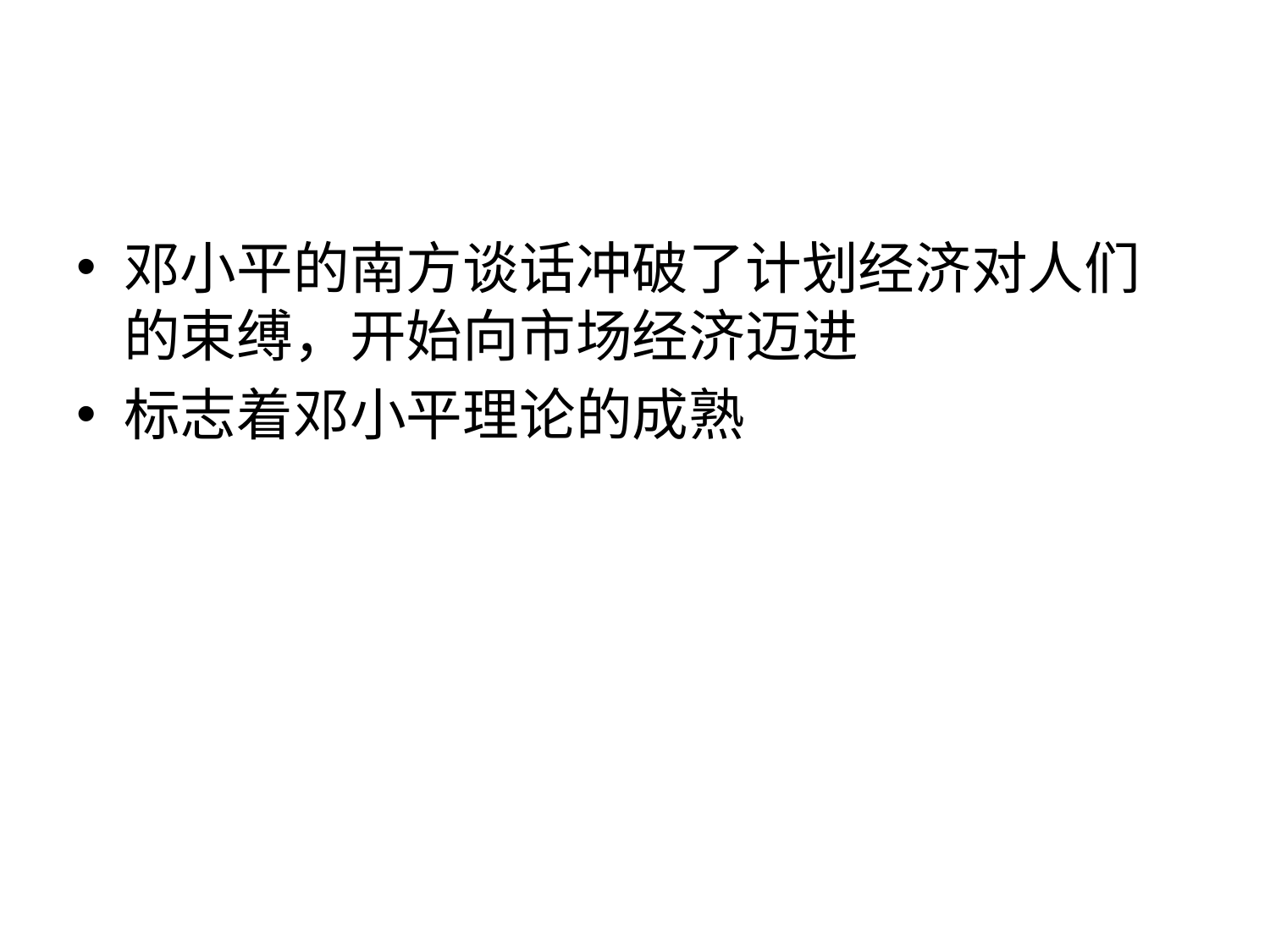

#
邓小平的南方谈话冲破了计划经济对人们的束缚，开始向市场经济迈进
标志着邓小平理论的成熟